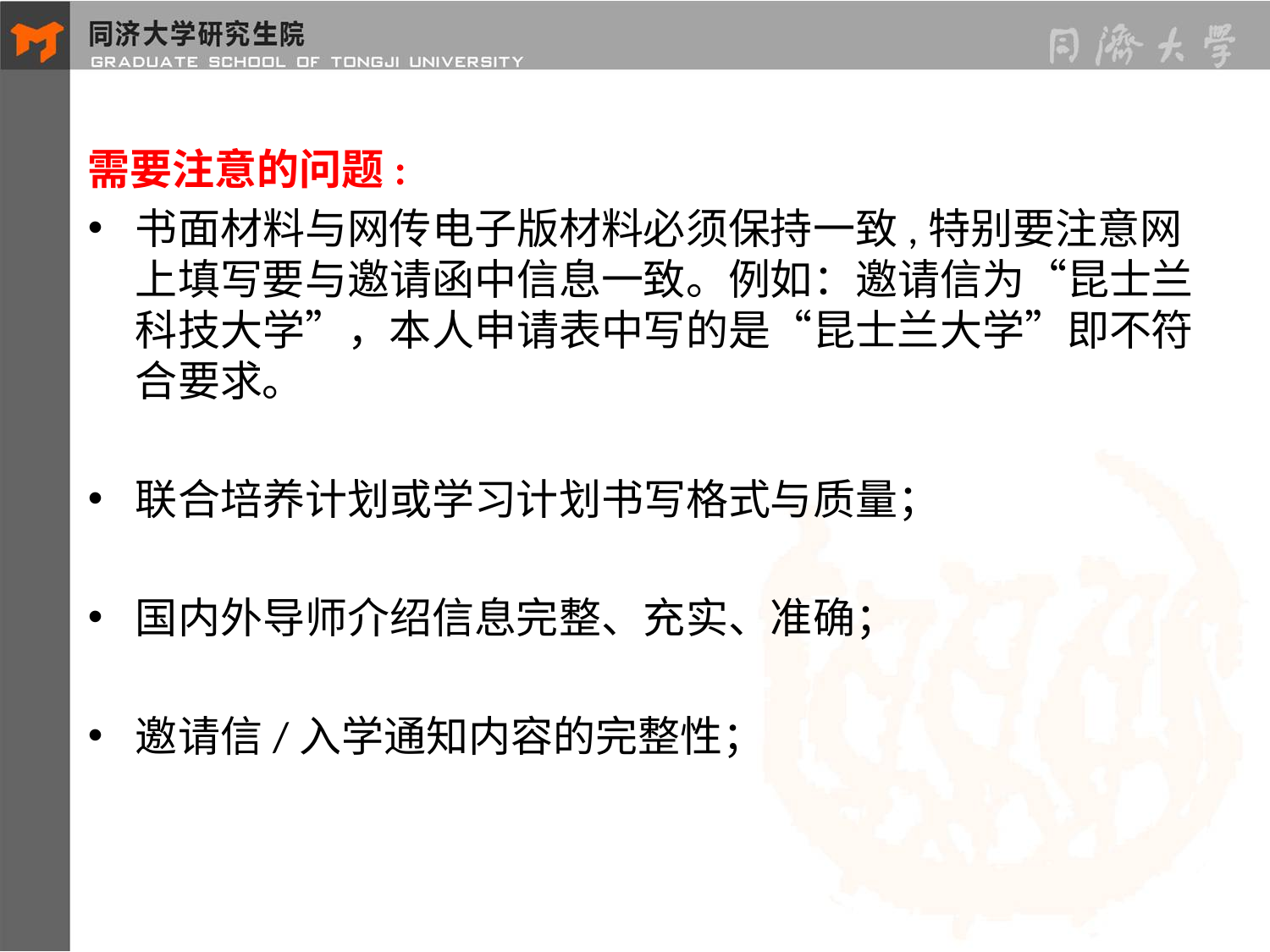

需要注意的问题:
书面材料与网传电子版材料必须保持一致,特别要注意网上填写要与邀请函中信息一致。例如：邀请信为“昆士兰科技大学”，本人申请表中写的是“昆士兰大学”即不符合要求。

联合培养计划或学习计划书写格式与质量；

国内外导师介绍信息完整、充实、准确；

邀请信/入学通知内容的完整性；

28